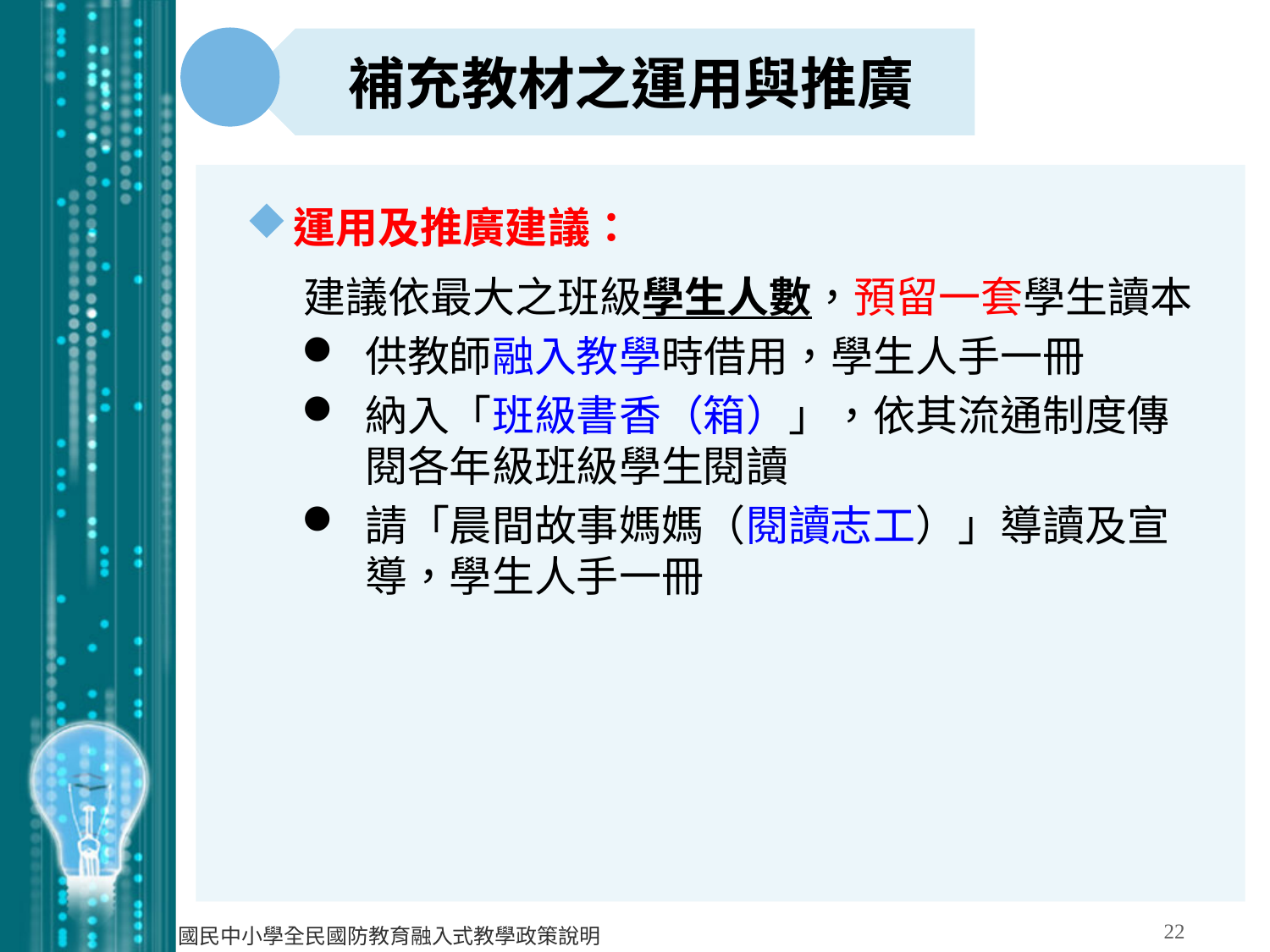

補充教材之運用與推廣
運用及推廣建議：
     建議依最大之班級學生人數，預留一套學生讀本
供教師融入教學時借用，學生人手一冊
納入「班級書香（箱）」，依其流通制度傳閱各年級班級學生閱讀
請「晨間故事媽媽（閱讀志工）」導讀及宣導，學生人手一冊

22
國民中小學全民國防教育融入式教學政策說明